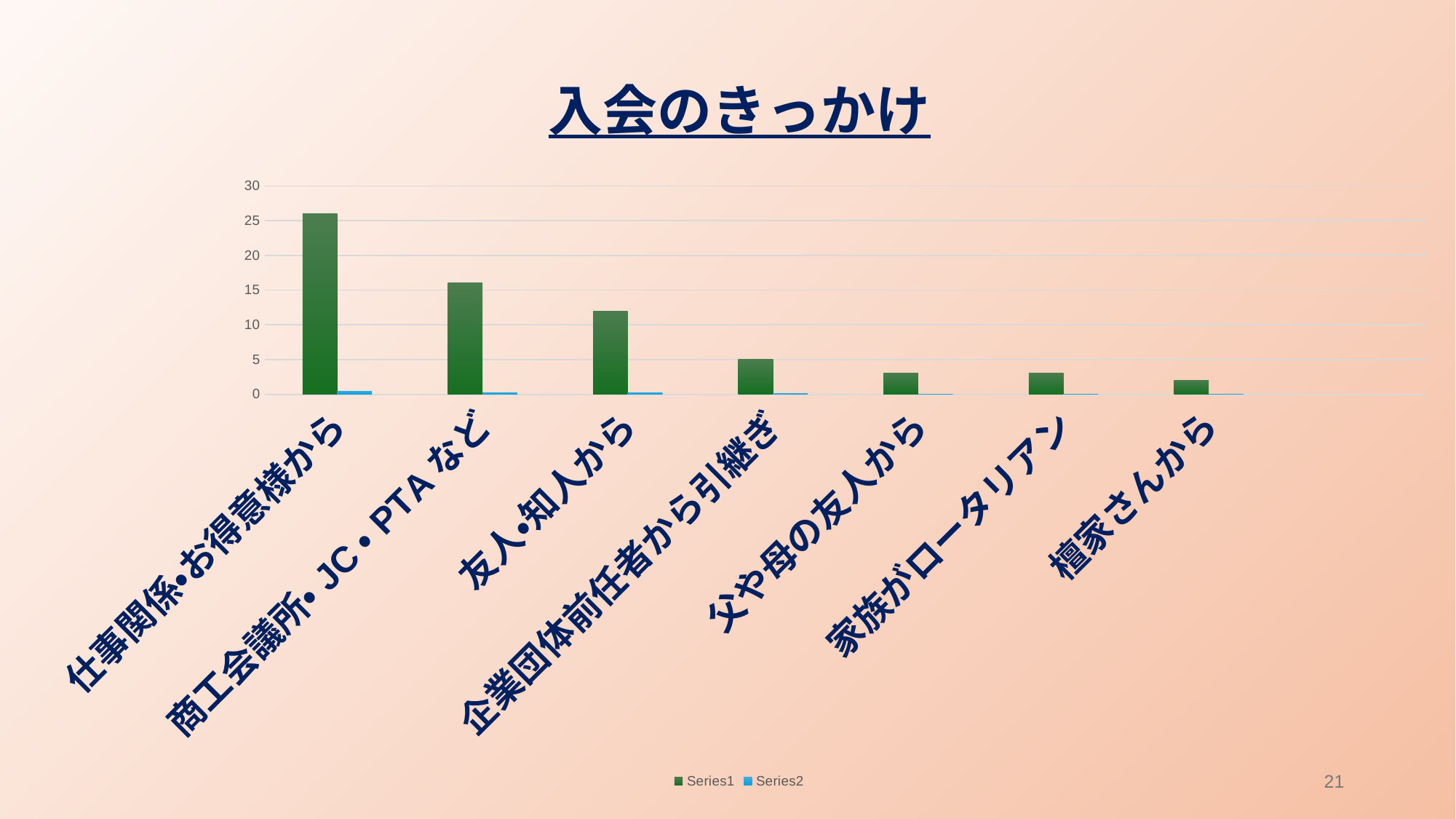

### Chart: 入会のきっかけ

| Category |  |  |
|---|---|---|
| 仕事関係・お得意様から | 26.0 | 0.3880597014925373 |
| 商工会議所・JC・PTAなど | 16.0 | 0.23880597014925373 |
| 友人・知人から | 12.0 | 0.1791044776119403 |
| 企業団体前任者から引継ぎ | 5.0 | 0.07462686567164178 |
| 父や母の友人から | 3.0 | 0.04477611940298507 |
| 家族がロータリアン | 3.0 | 0.04477611940298507 |
| 檀家さんから | 2.0 | 0.029850746268656716 |
21